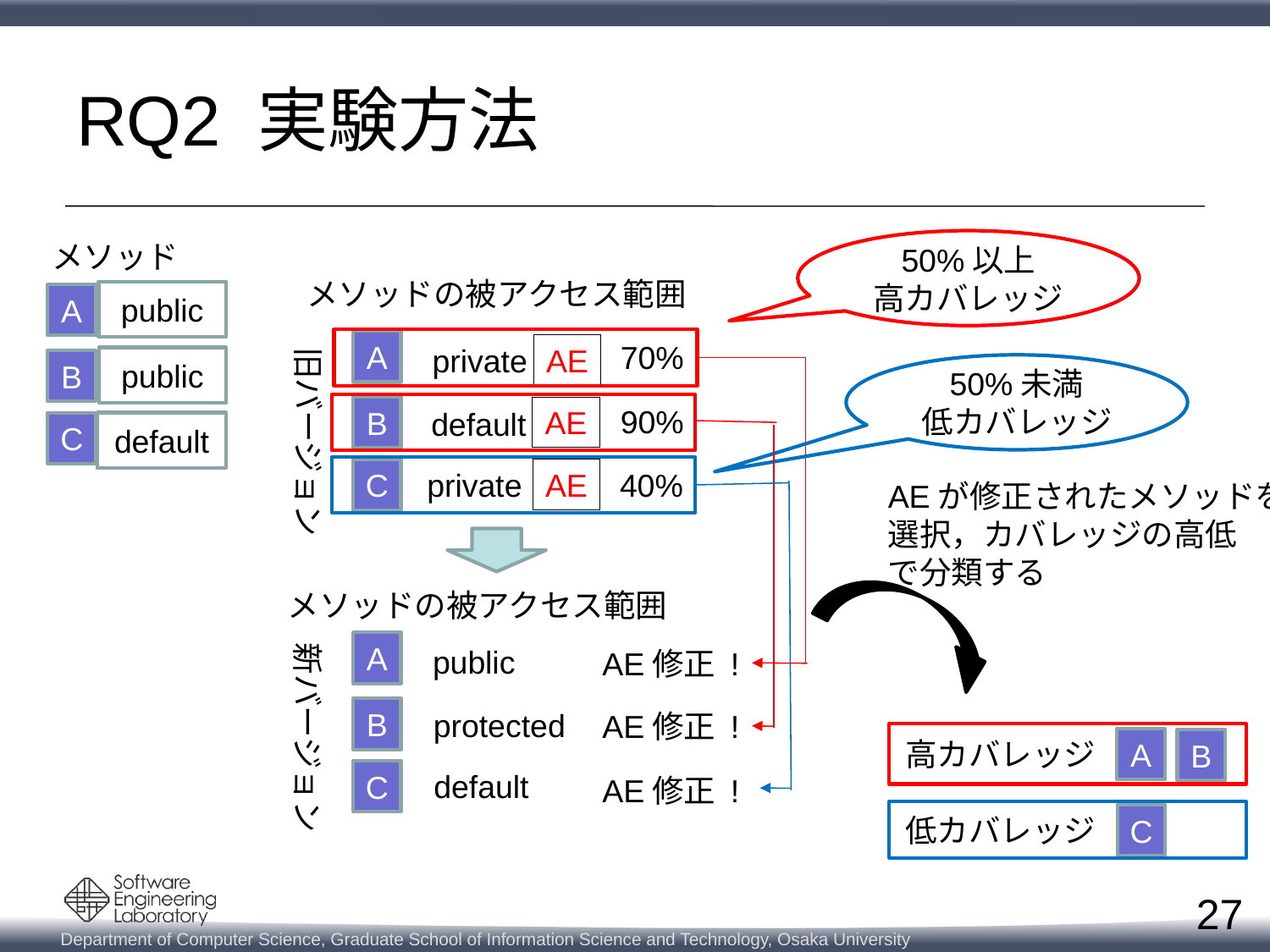

# RQ2 実験方法
メソッド
50%以上
高カバレッジ
メソッドの被アクセス範囲
public
A

A
70%
 private
AE
旧バージョン
public
B
50%未満
低カバレッジ

90%
AE
B
default
default
C

40%
C
AE
private
AEが修正されたメソッドを
選択，カバレッジの高低
で分類する

メソッドの被アクセス範囲

新バージョン
A
 public
AE修正 !
B
protected
AE修正 !

高カバレッジ
A
B
C
default
AE修正 !

低カバレッジ
C
27